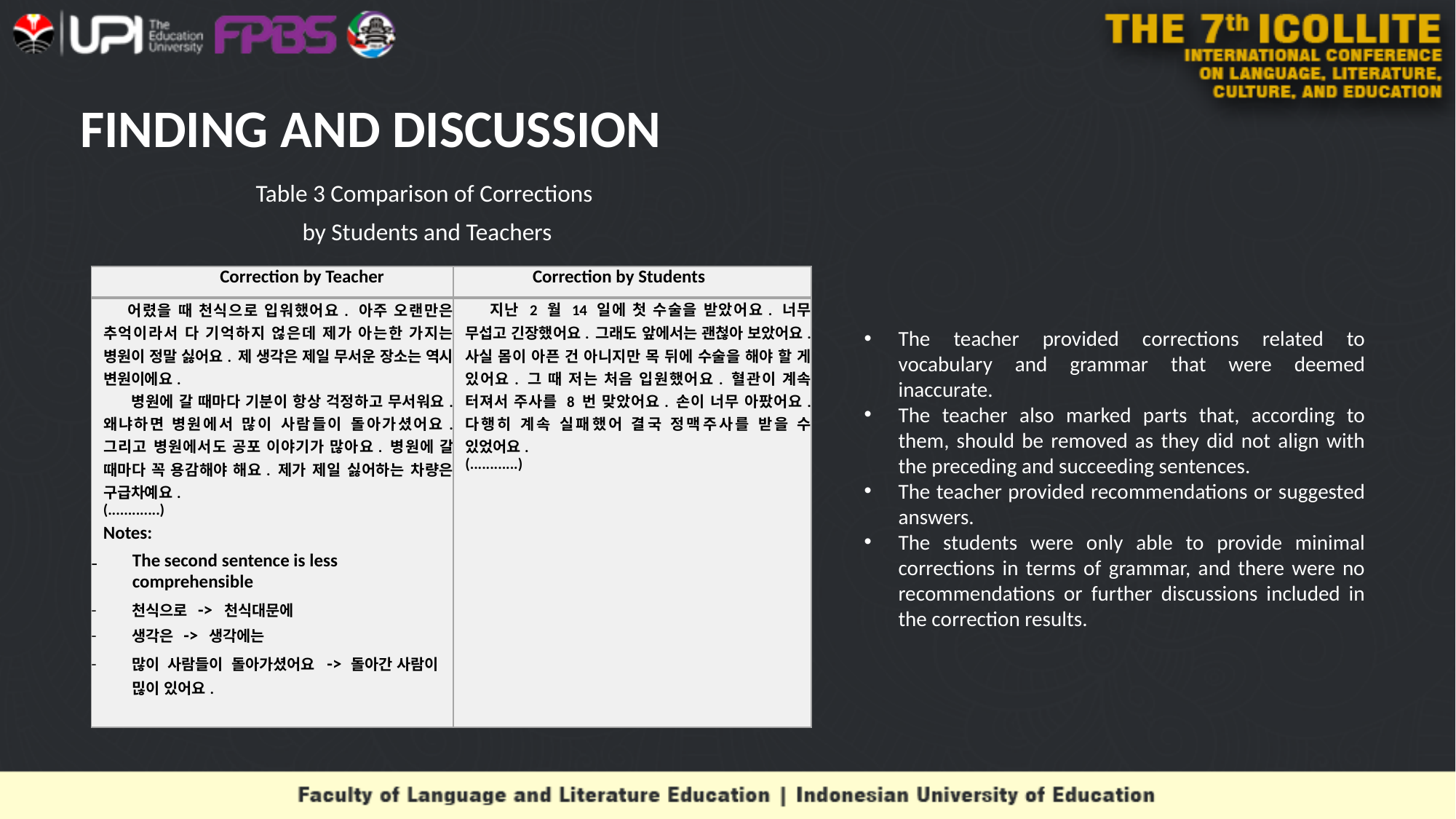

# FINDING AND DISCUSSION
Table 3 Comparison of Corrections
by Students and Teachers
| Correction by Teacher | Correction by Students |
| --- | --- |
| 어렸을 때 천식으로 입워했어요. 아주 오랜만은 추억이라서 다 기억하지 얺은데 제가 아는한 가지는 병원이 정말 싫어요. 제 생각은 제일 무서운 장소는 역시 변원이에요. 병원에 갈 때마다 기분이 항상 걱정하고 무서워요. 왜냐하면 병원에서 많이 사람들이 돌아가셨어요. 그리고 병원에서도 공포 이야기가 많아요. 병원에 갈 때마다 꼭 용감해야 해요. 제가 제일 싫어하는 차량은 구급차예요. (.............) Notes: The second sentence is less comprehensible 천식으로 -> 천식대문에 생각은 -> 생각에는 많이 사람들이 돌아가셨어요 -> 돌아간 사람이 믾이 있어요. | 지난 2 월 14 일에 첫 수술을 받았어요. 너무 무섭고 긴장했어요. 그래도 앞에서는 괜첞아 보았어요. 사실 몸이 아픈 건 아니지만 목 뒤에 수술을 해야 할 게 있어요. 그 때 저는 처음 입원했어요. 혈관이 계속 터져서 주사를 8 번 맞았어요. 손이 너무 아팠어요. 다행히 계속 실패했어 결국 정맥주사를 받을 수 있었어요. (............) |
The teacher provided corrections related to vocabulary and grammar that were deemed inaccurate.
The teacher also marked parts that, according to them, should be removed as they did not align with the preceding and succeeding sentences.
The teacher provided recommendations or suggested answers.
The students were only able to provide minimal corrections in terms of grammar, and there were no recommendations or further discussions included in the correction results.